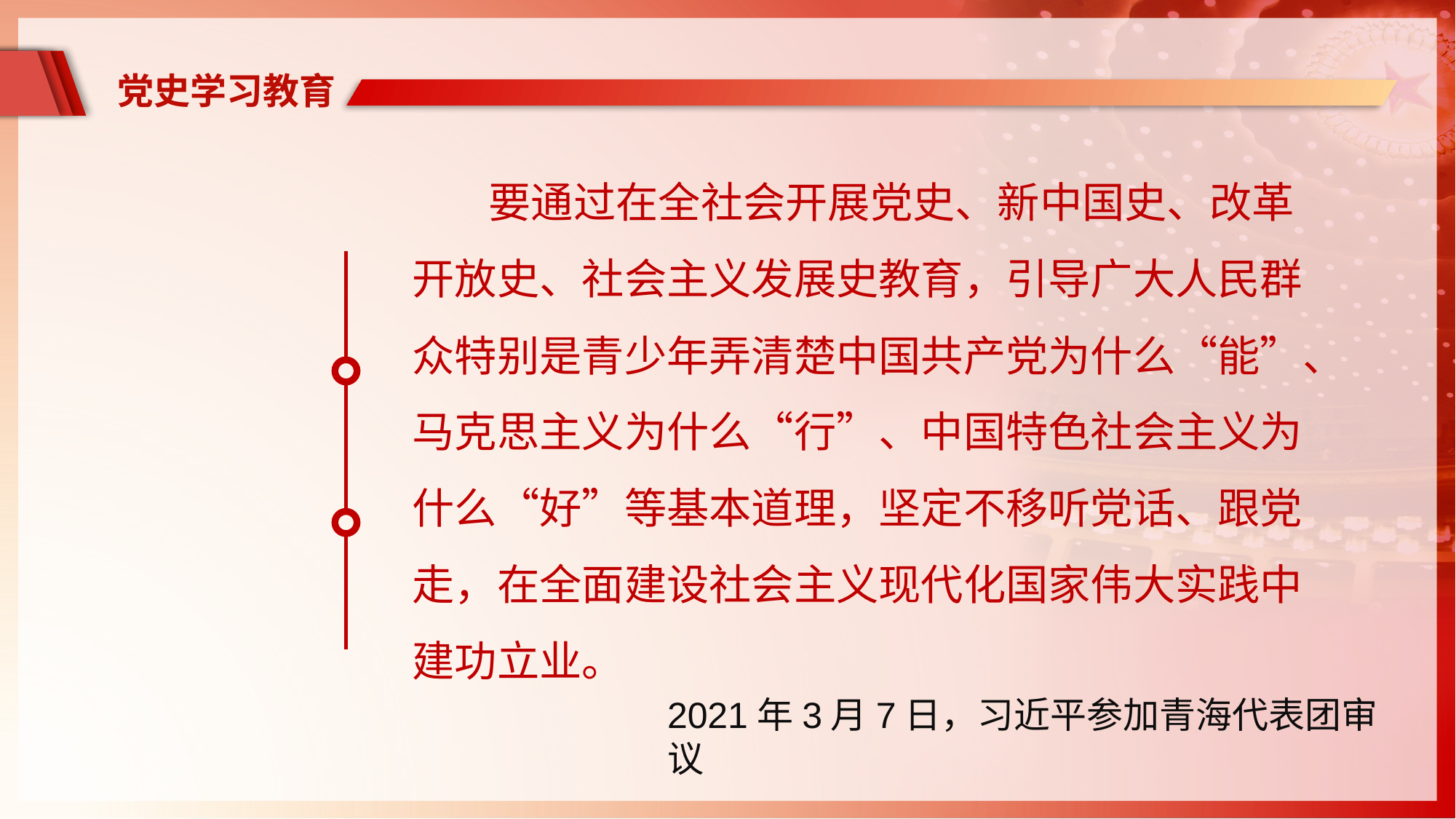

党史学习教育

       要通过在全社会开展党史、新中国史、改革开放史、社会主义发展史教育，引导广大人民群众特别是青少年弄清楚中国共产党为什么“能”、马克思主义为什么“行”、中国特色社会主义为什么“好”等基本道理，坚定不移听党话、跟党走，在全面建设社会主义现代化国家伟大实践中建功立业。

2021年3月7日，习近平参加青海代表团审议